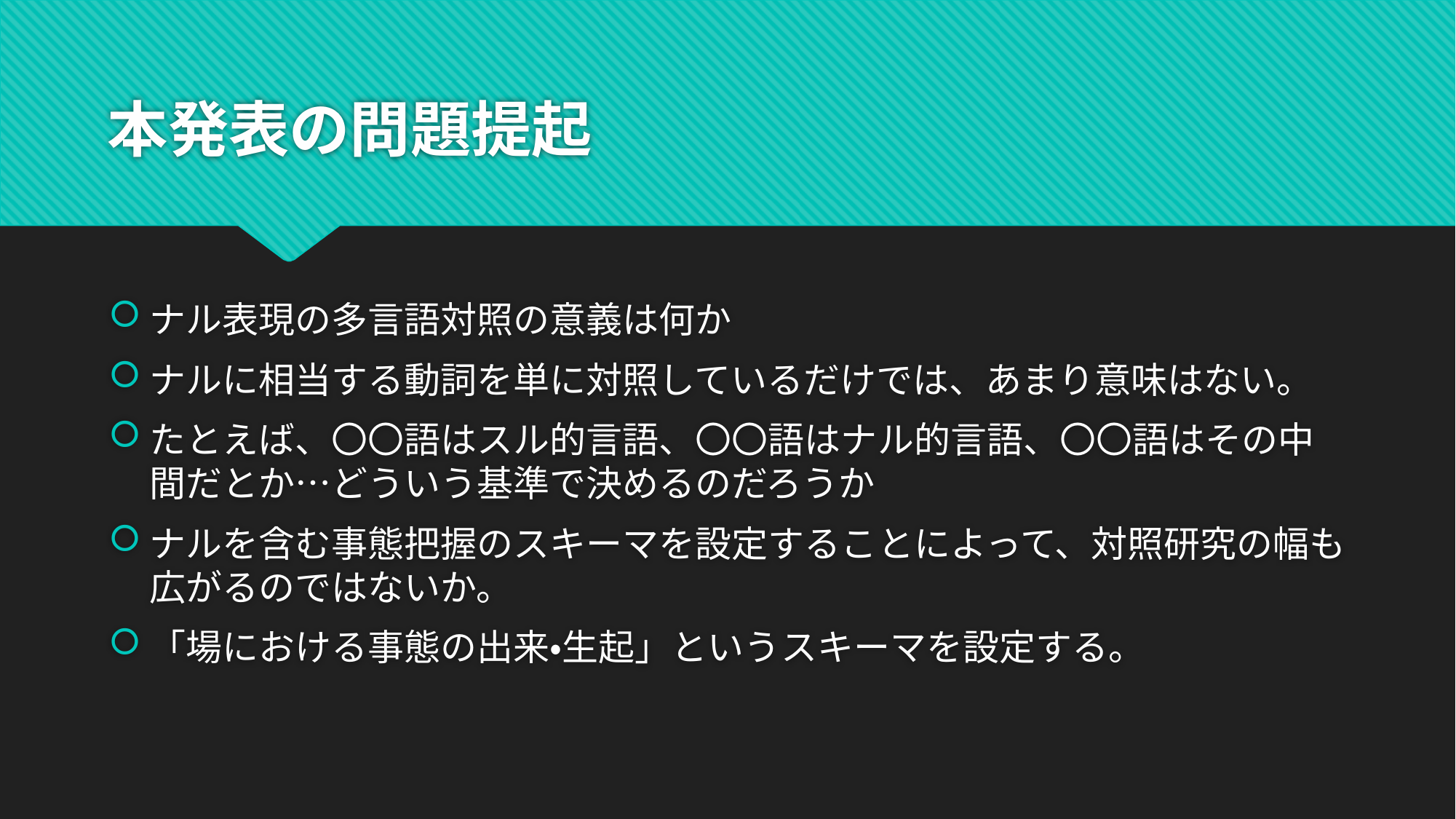

# 本発表の問題提起
ナル表現の多言語対照の意義は何か
ナルに相当する動詞を単に対照しているだけでは、あまり意味はない。
たとえば、〇〇語はスル的言語、〇〇語はナル的言語、〇〇語はその中間だとか…どういう基準で決めるのだろうか
ナルを含む事態把握のスキーマを設定することによって、対照研究の幅も広がるのではないか。
「場における事態の出来・生起」というスキーマを設定する。